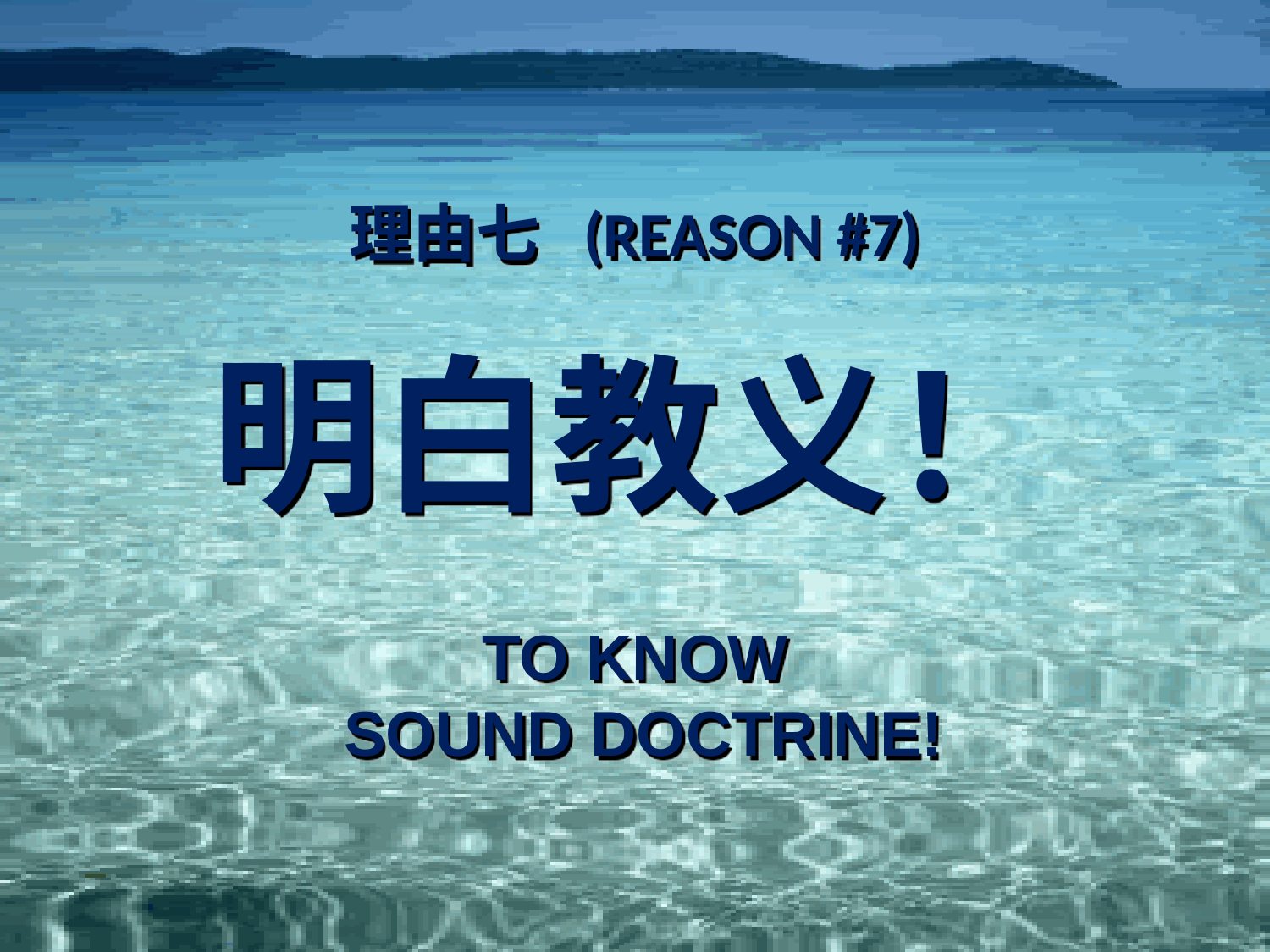

# 理由七  (Reason #7) 明白教义！ To know sound doctrine!